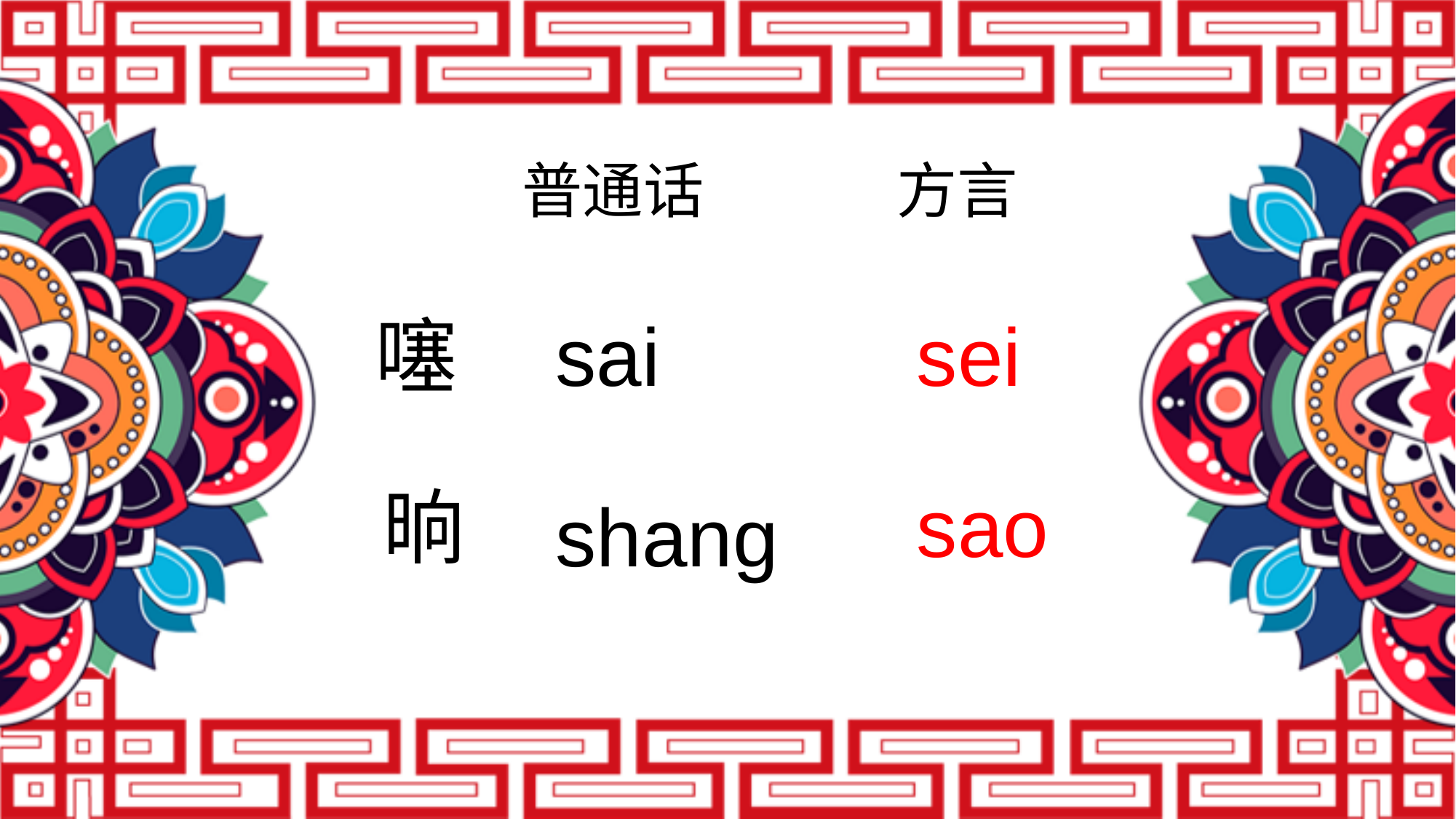

普通话
方言
噻
sai
sei
晌
sao
shang